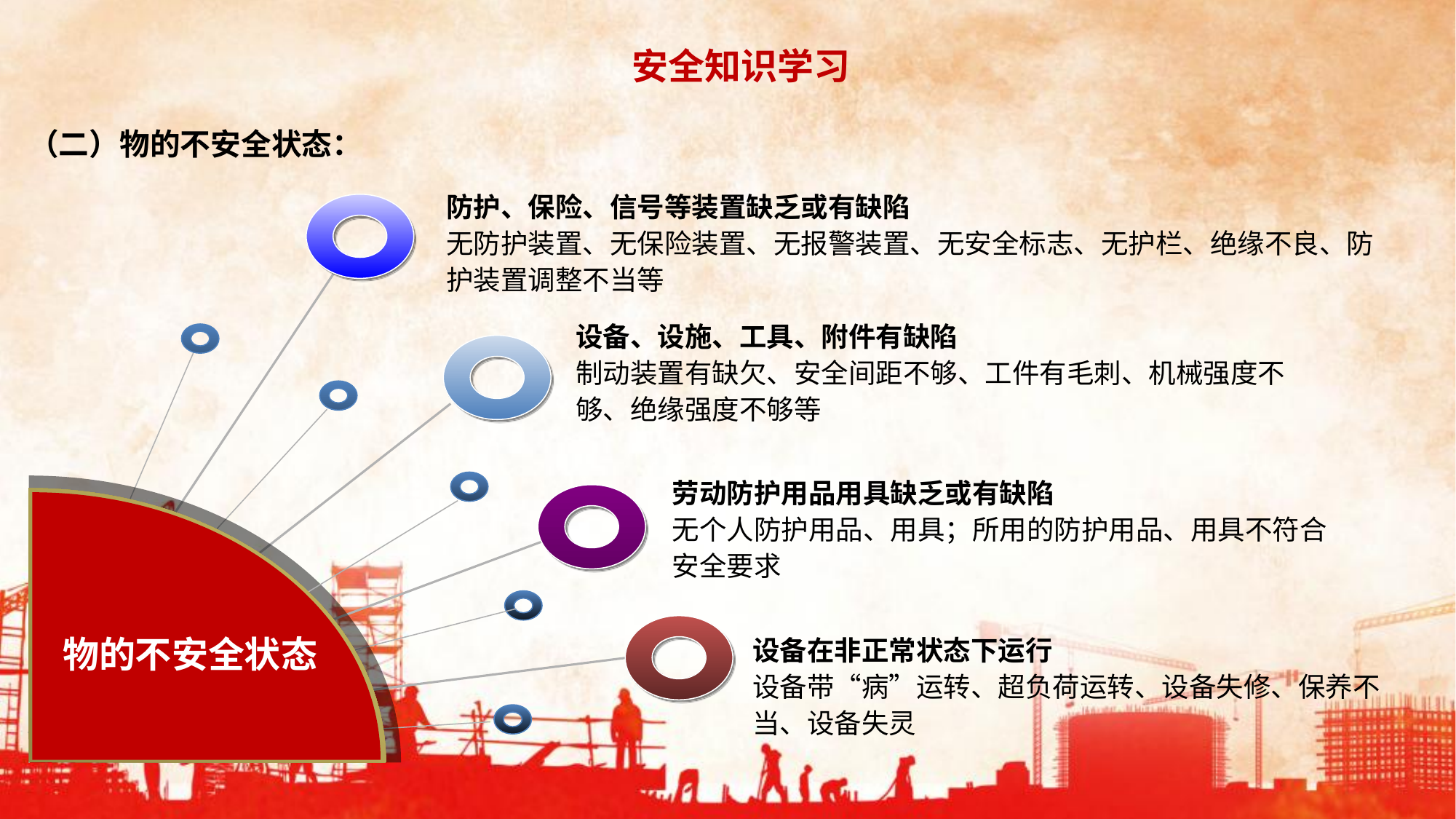

安全知识学习
（二）物的不安全状态：
防护、保险、信号等装置缺乏或有缺陷
无防护装置、无保险装置、无报警装置、无安全标志、无护栏、绝缘不良、防护装置调整不当等

设备、设施、工具、附件有缺陷
制动装置有缺欠、安全间距不够、工件有毛刺、机械强度不够、绝缘强度不够等

劳动防护用品用具缺乏或有缺陷
无个人防护用品、用具；所用的防护用品、用具不符合安全要求

物的不安全状态

设备在非正常状态下运行
设备带“病”运转、超负荷运转、设备失修、保养不当、设备失灵